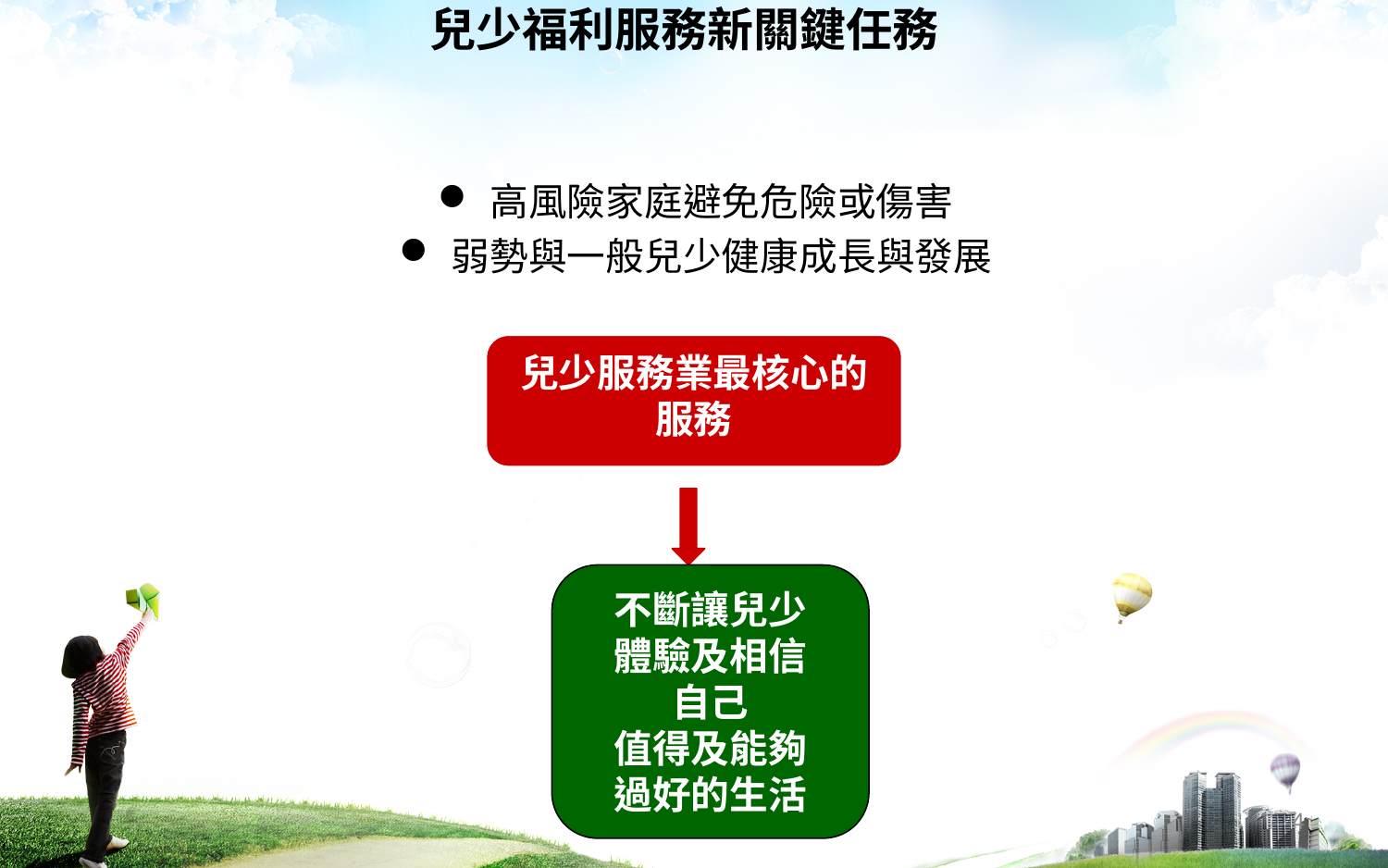

# 兒少福利服務新關鍵任務
高風險家庭避免危險或傷害
弱勢與一般兒少健康成長與發展
兒少服務業最核心的服務

不斷讓兒少
體驗及相信
自己
值得及能夠
過好的生活
4